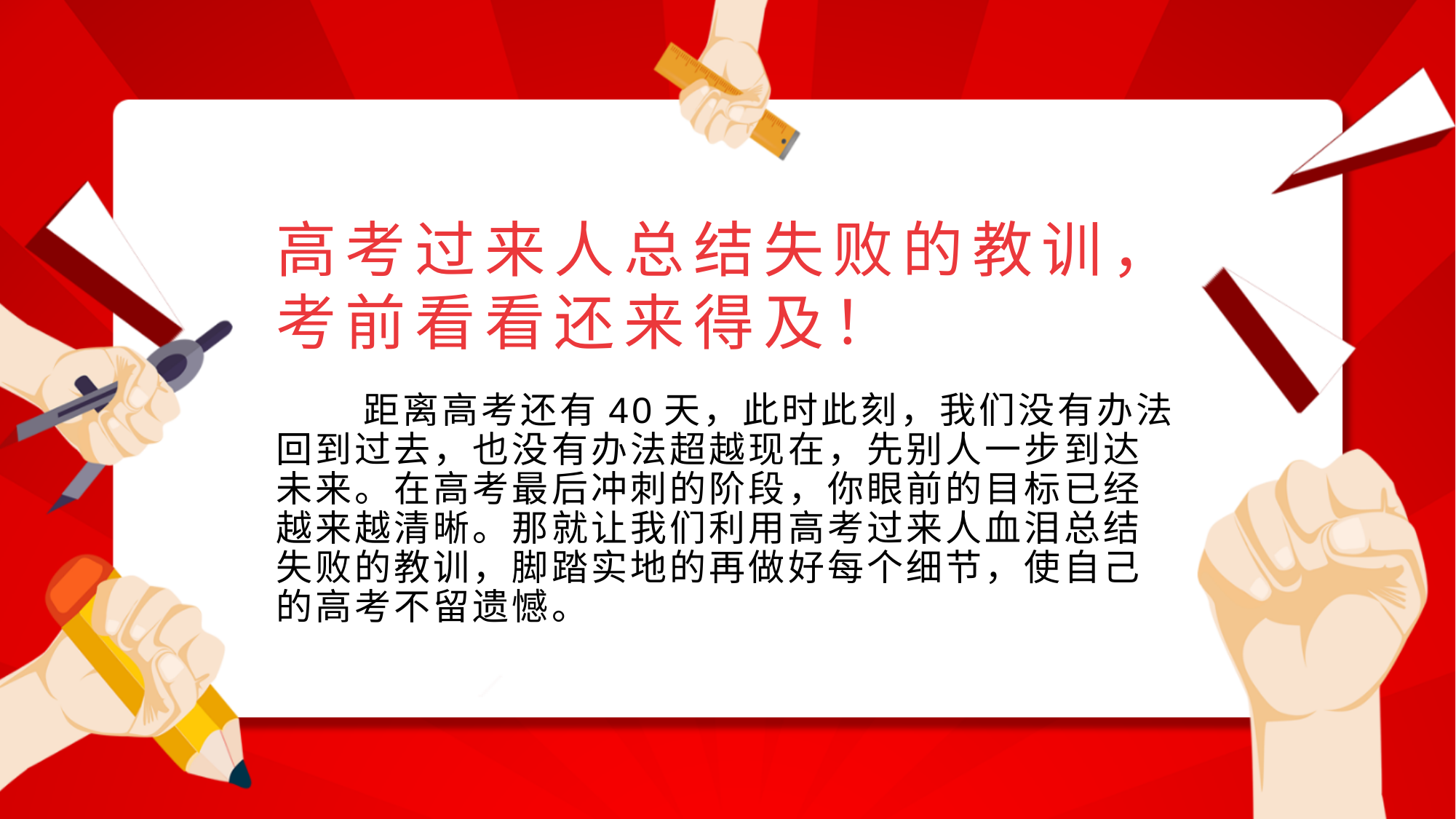

# 高考过来人总结失败的教训，考前看看还来得及！
       距离高考还有40天，此时此刻，我们没有办法回到过去，也没有办法超越现在，先别人一步到达未来。在高考最后冲刺的阶段，你眼前的目标已经越来越清晰。那就让我们利用高考过来人血泪总结失败的教训，脚踏实地的再做好每个细节，使自己的高考不留遗憾。